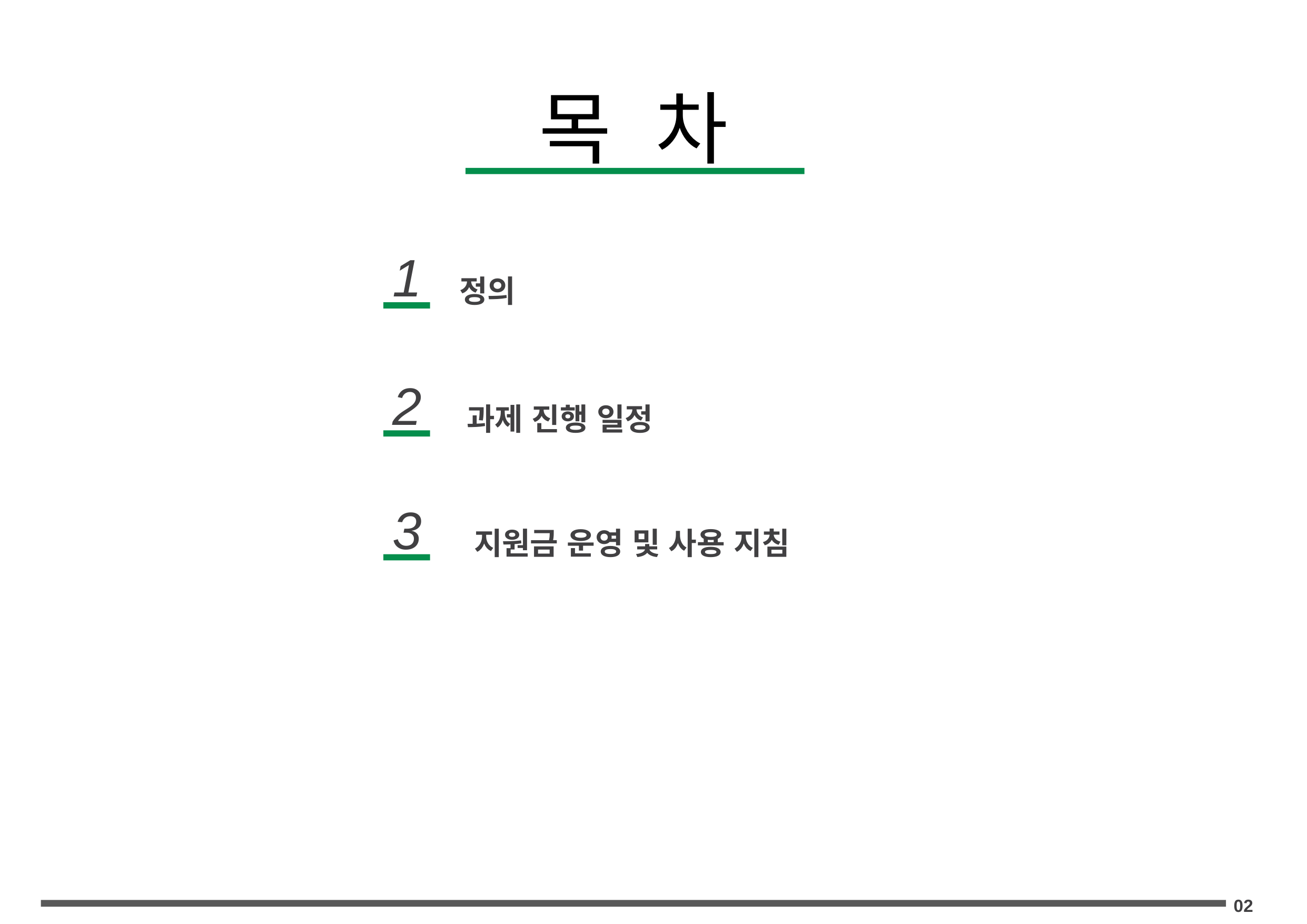

목  차

1
정의

2
과제 진행 일정

3
지원금 운영 및 사용 지침

02